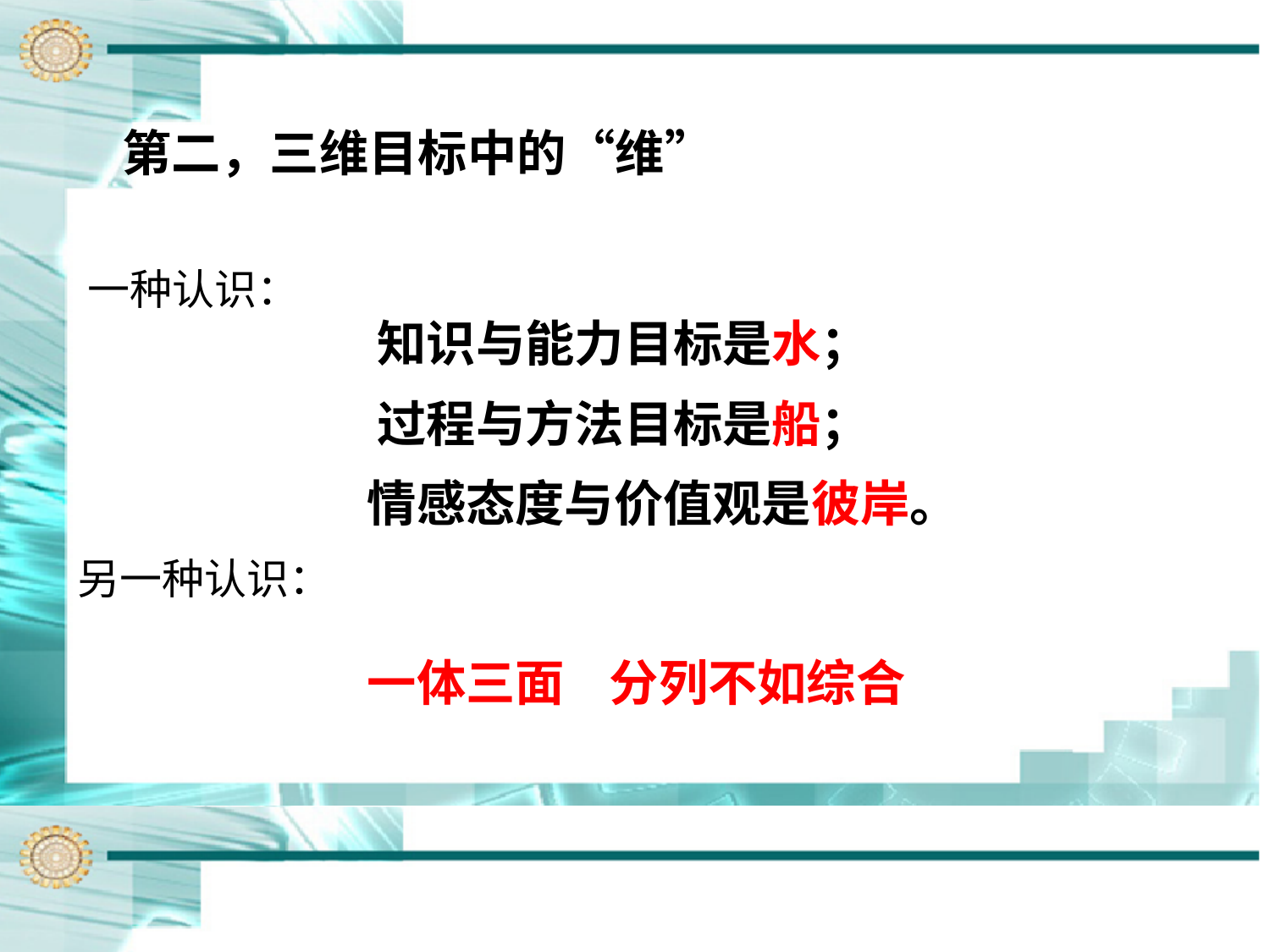

第二，三维目标中的“维”
一种认识：
知识与能力目标是水；
过程与方法目标是船；
情感态度与价值观是彼岸。
另一种认识：
一体三面    分列不如综合